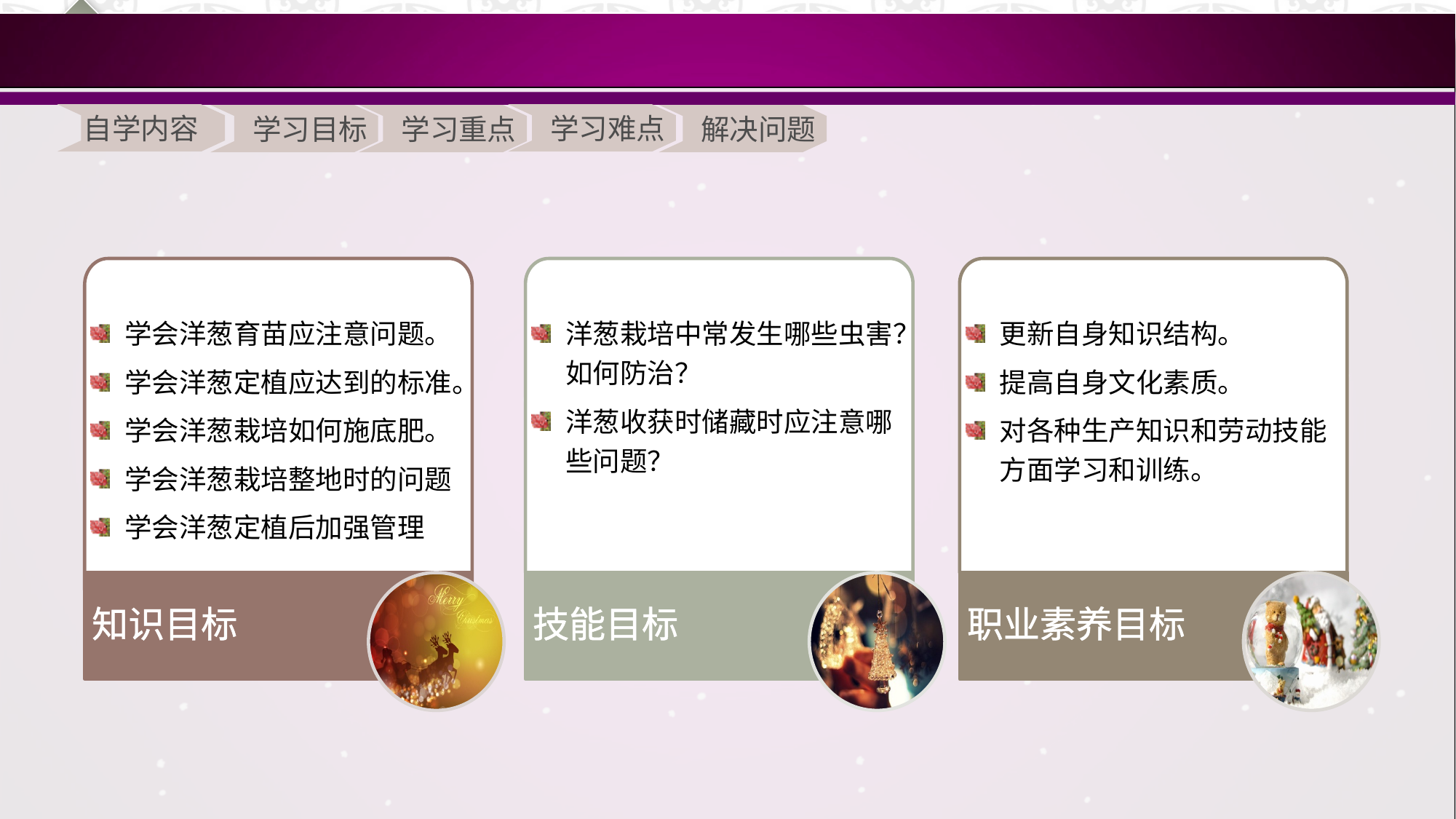

学习难点
自学内容
学习目标
学习重点
解决问题

学会洋葱育苗应注意问题。
学会洋葱定植应达到的标准。
学会洋葱栽培如何施底肥。
学会洋葱栽培整地时的问题
学会洋葱定植后加强管理

知识目标

洋葱栽培中常发生哪些虫害？如何防治？
洋葱收获时储藏时应注意哪些问题？
技能目标

更新自身知识结构。
提高自身文化素质。
对各种生产知识和劳动技能方面学习和训练。
职业素养目标